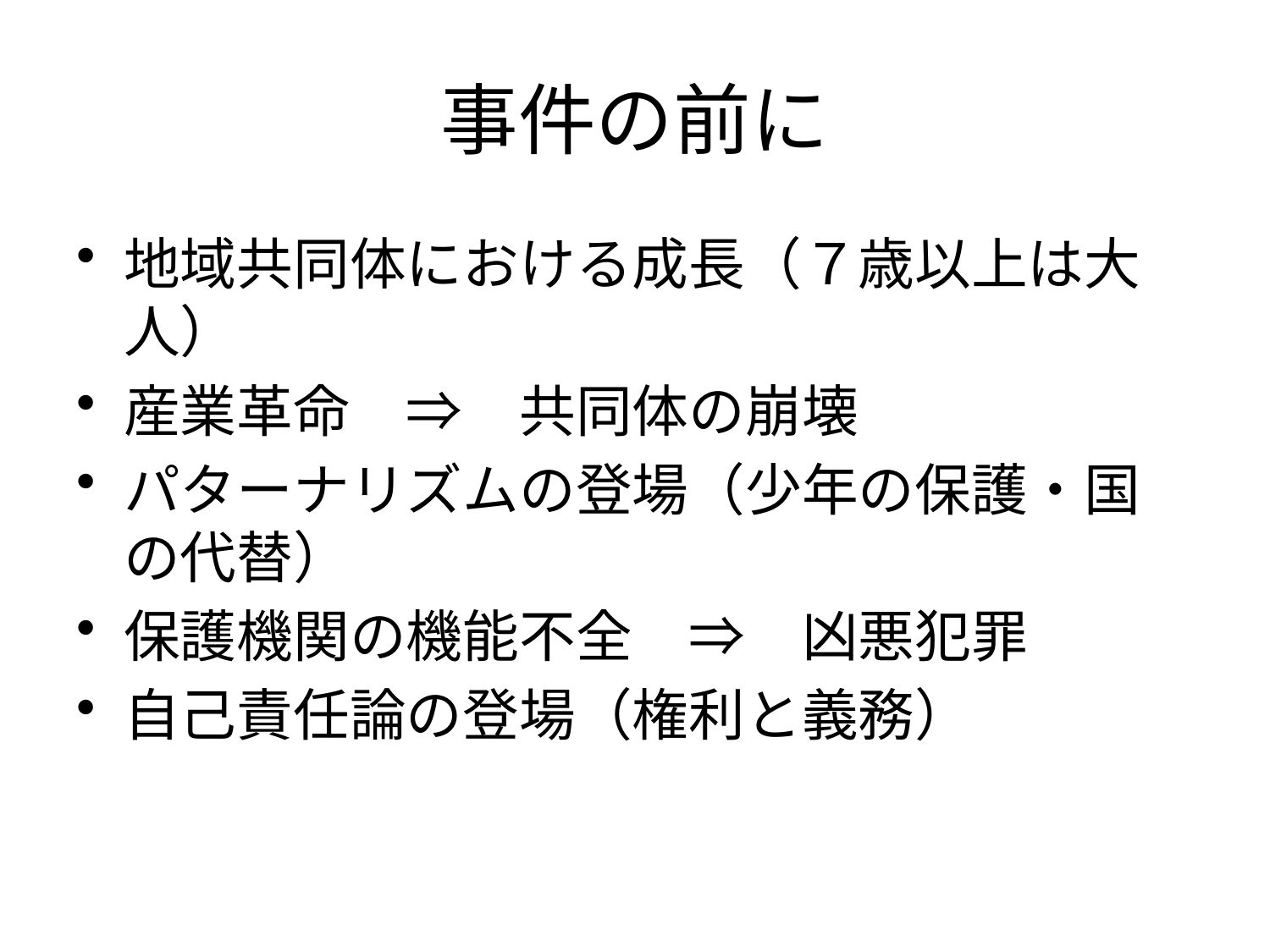

# 事件の前に
地域共同体における成長（７歳以上は大人）
産業革命　⇒　共同体の崩壊
パターナリズムの登場（少年の保護・国の代替）
保護機関の機能不全　⇒　凶悪犯罪
自己責任論の登場（権利と義務）